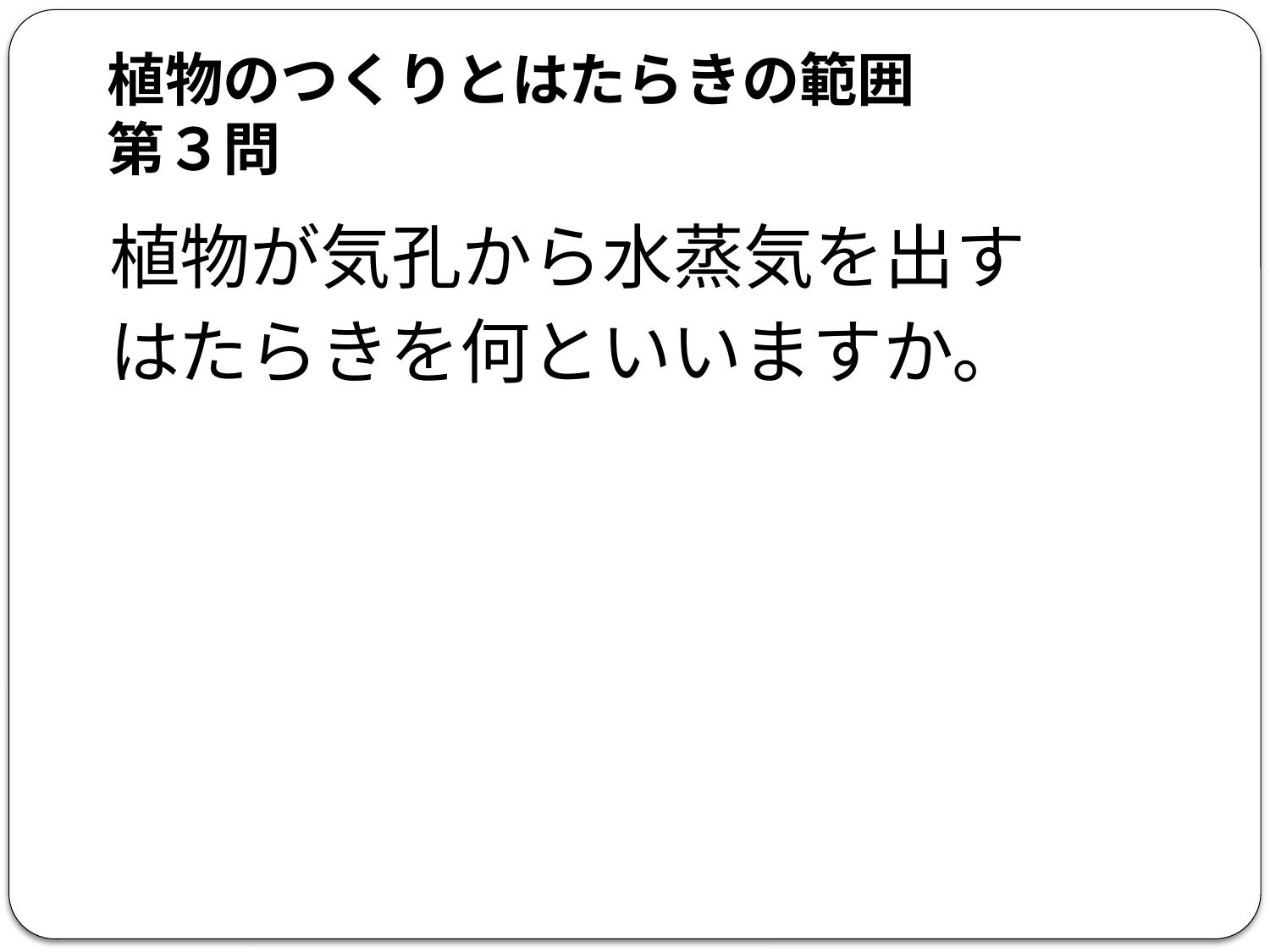

# 植物のつくりとはたらきの範囲 第３問
植物が気孔から水蒸気を出す
はたらきを何といいますか。